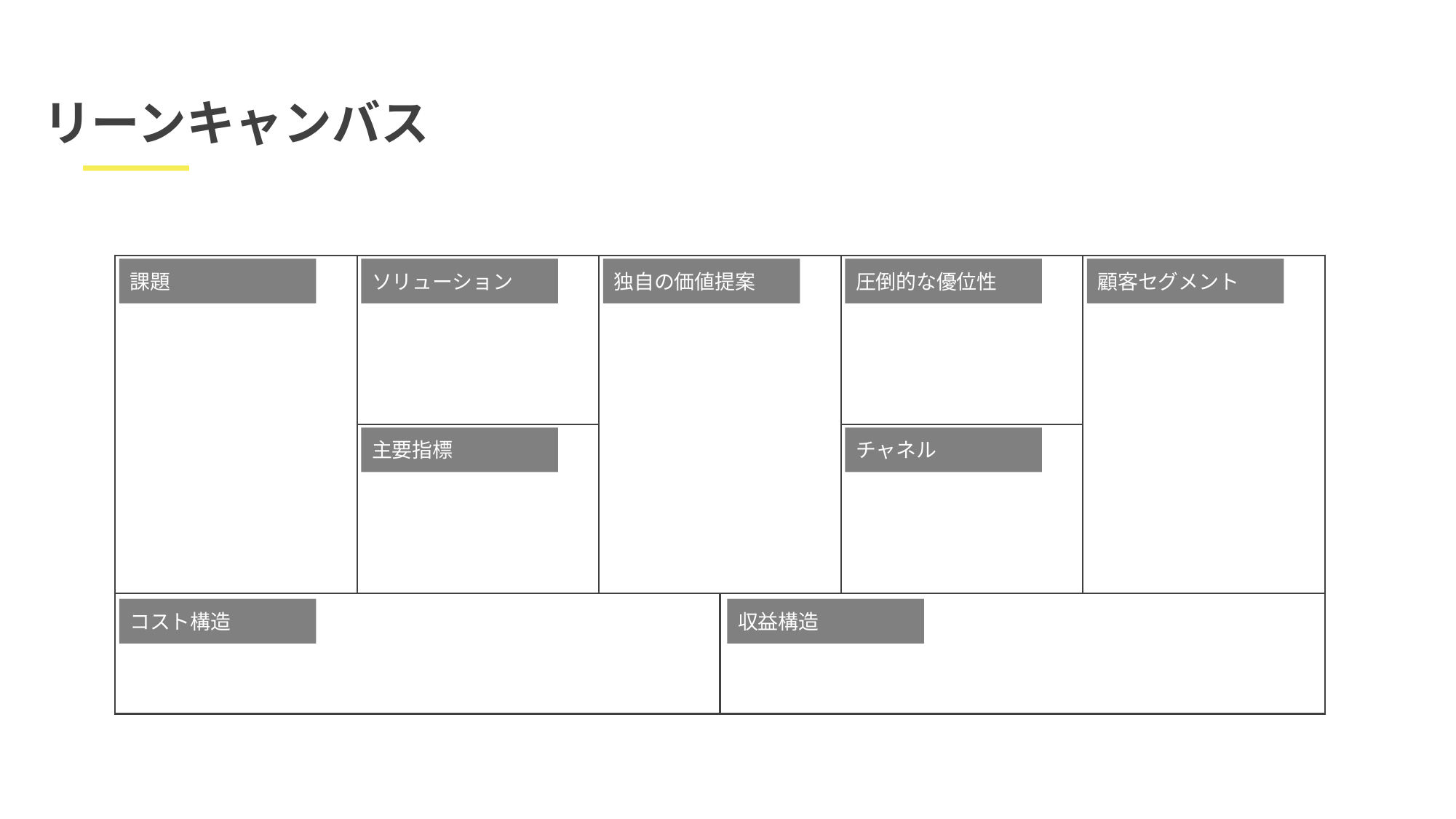

リーンキャンバス

課題
ソリューション
独自の価値提案
圧倒的な優位性
顧客セグメント

主要指標
チャネル

コスト構造
収益構造